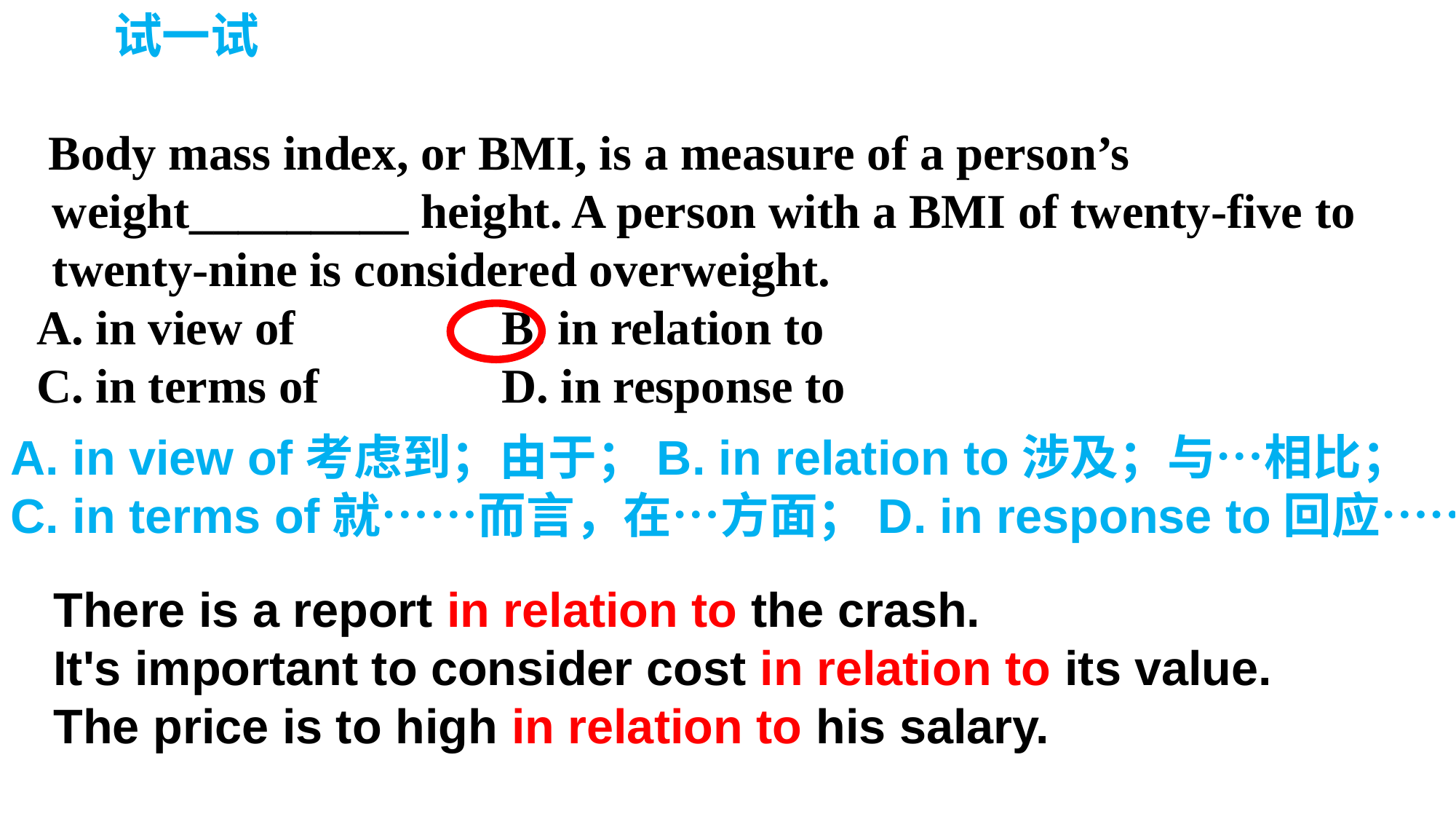

试一试

 Body mass index, or BMI, is a measure of a person’s weight_________ height. A person with a BMI of twenty-five to twenty-nine is considered overweight.
A. in view of	          B. in relation to
C. in terms of	          D. in response to

A. in view of考虑到；由于；B. in relation to涉及；与…相比；
C. in terms of就……而言，在…方面；D. in response to回应……
There is a report in relation to the crash.
It's important to consider cost in relation to its value.
The price is to high in relation to his salary.